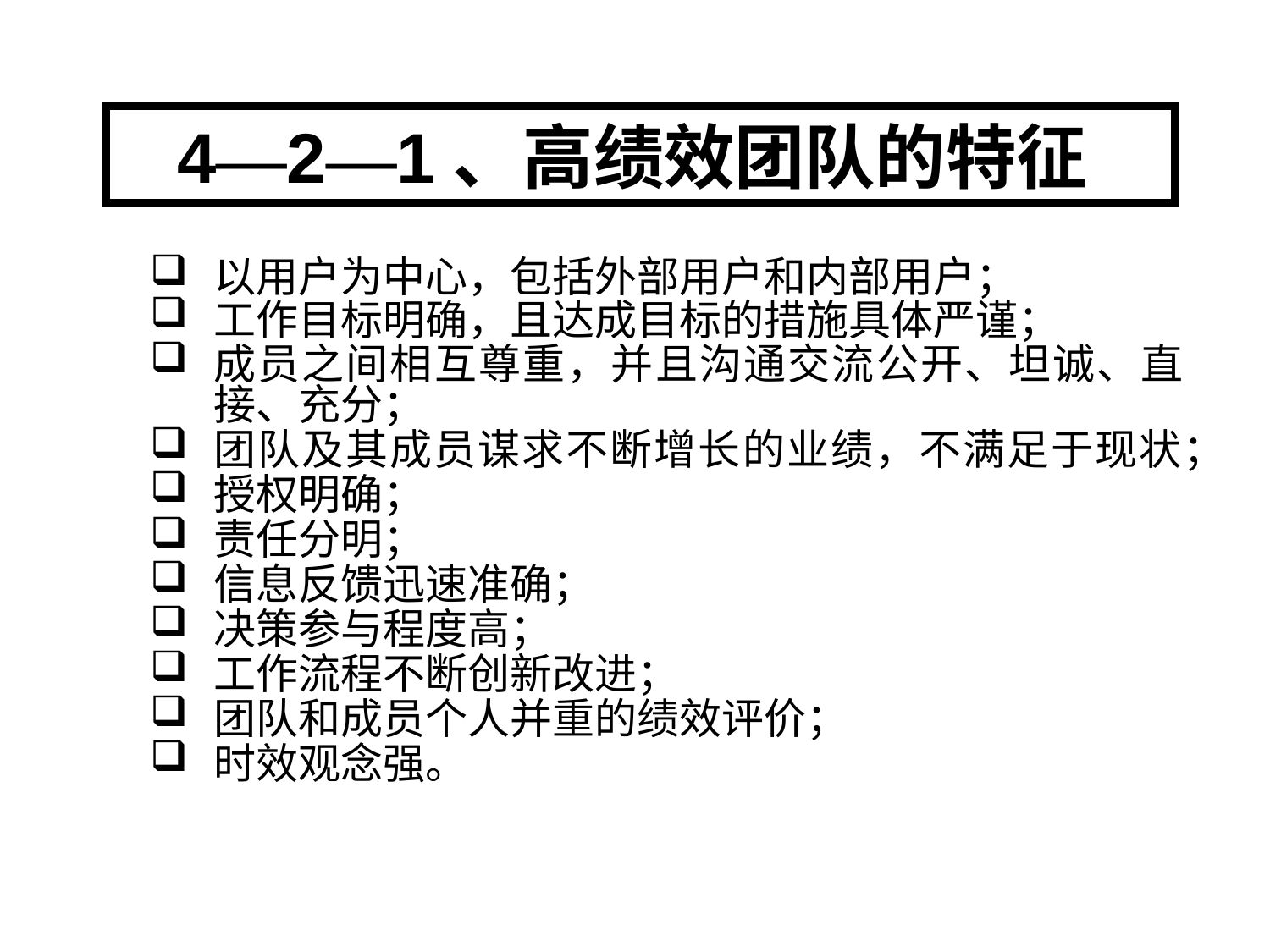

4—2—1、高绩效团队的特征
以用户为中心，包括外部用户和内部用户；
工作目标明确，且达成目标的措施具体严谨；
成员之间相互尊重，并且沟通交流公开、坦诚、直接、充分；
团队及其成员谋求不断增长的业绩，不满足于现状；
授权明确；
责任分明；
信息反馈迅速准确；
决策参与程度高；
工作流程不断创新改进；
团队和成员个人并重的绩效评价；
时效观念强。